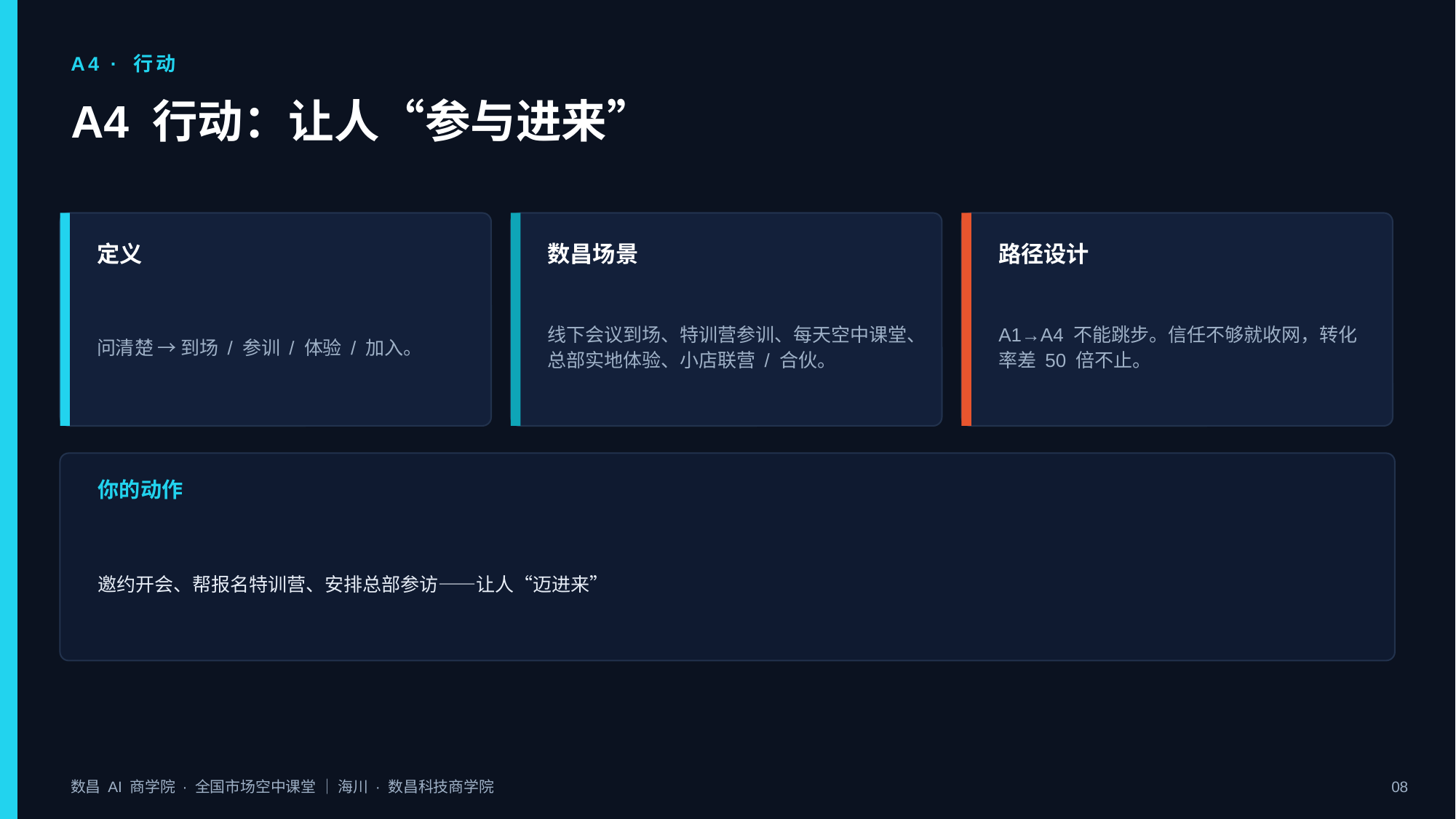

A4 · 行动
A4 行动：让人“参与进来”

定义
数昌场景
路径设计
问清楚 → 到场 / 参训 / 体验 / 加入。
线下会议到场、特训营参训、每天空中课堂、总部实地体验、小店联营 / 合伙。
A1→A4 不能跳步。信任不够就收网，转化率差 50 倍不止。

你的动作
邀约开会、帮报名特训营、安排总部参访——让人“迈进来”
数昌 AI 商学院 · 全国市场空中课堂 ｜ 海川 · 数昌科技商学院
08